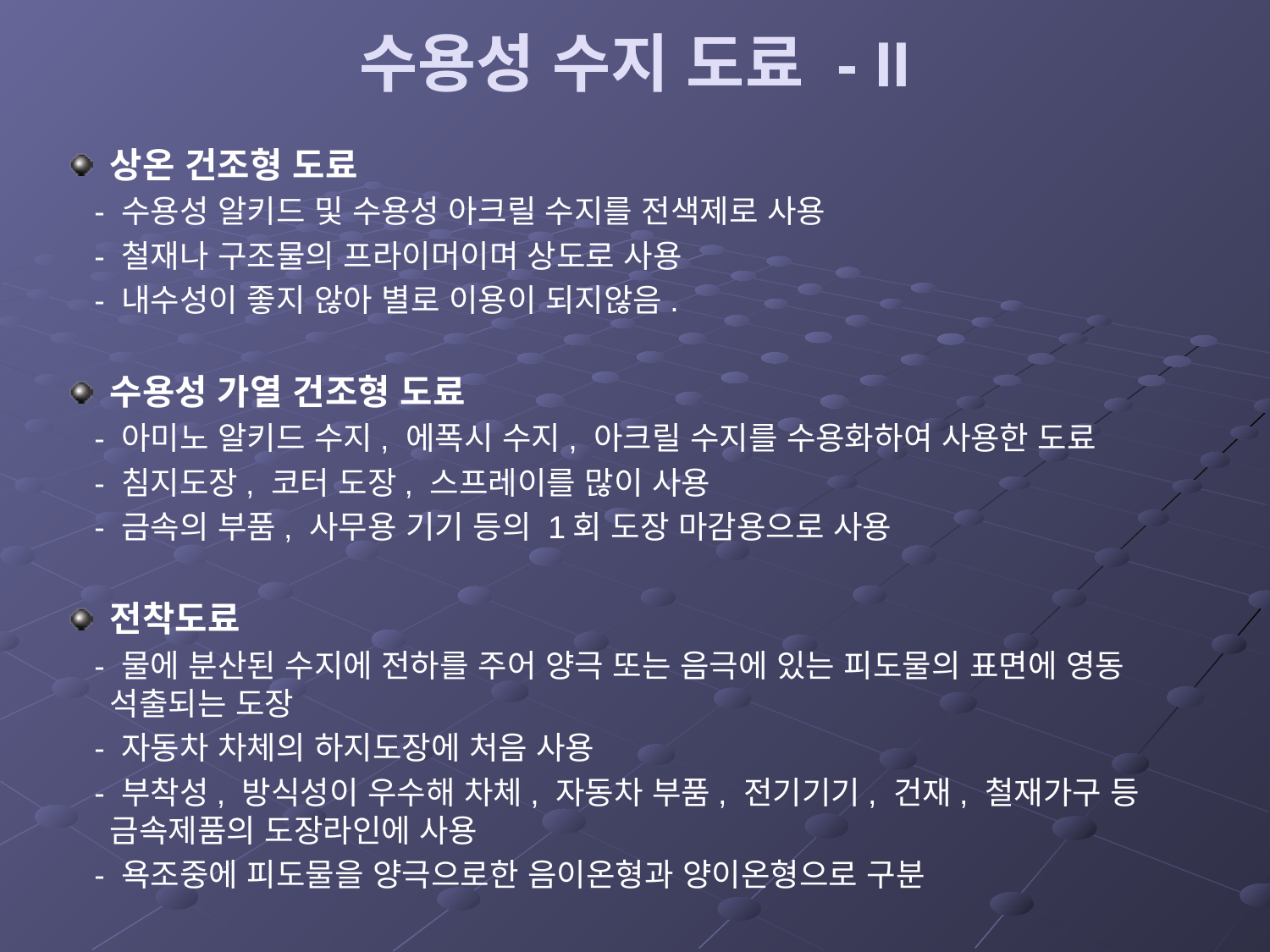

# 수용성 수지 도료 - II
상온 건조형 도료
   - 수용성 알키드 및 수용성 아크릴 수지를 전색제로 사용
   - 철재나 구조물의 프라이머이며 상도로 사용
   - 내수성이 좋지 않아 별로 이용이 되지않음.

수용성 가열 건조형 도료
   - 아미노 알키드 수지, 에폭시 수지, 아크릴 수지를 수용화하여 사용한 도료
   - 침지도장, 코터 도장, 스프레이를 많이 사용
   - 금속의 부품, 사무용 기기 등의 1회 도장 마감용으로 사용

전착도료
   - 물에 분산된 수지에 전하를 주어 양극 또는 음극에 있는 피도물의 표면에 영동 석출되는 도장
   - 자동차 차체의 하지도장에 처음 사용
   - 부착성, 방식성이 우수해 차체, 자동차 부품, 전기기기, 건재, 철재가구 등 금속제품의 도장라인에 사용
   - 욕조중에 피도물을 양극으로한 음이온형과 양이온형으로 구분